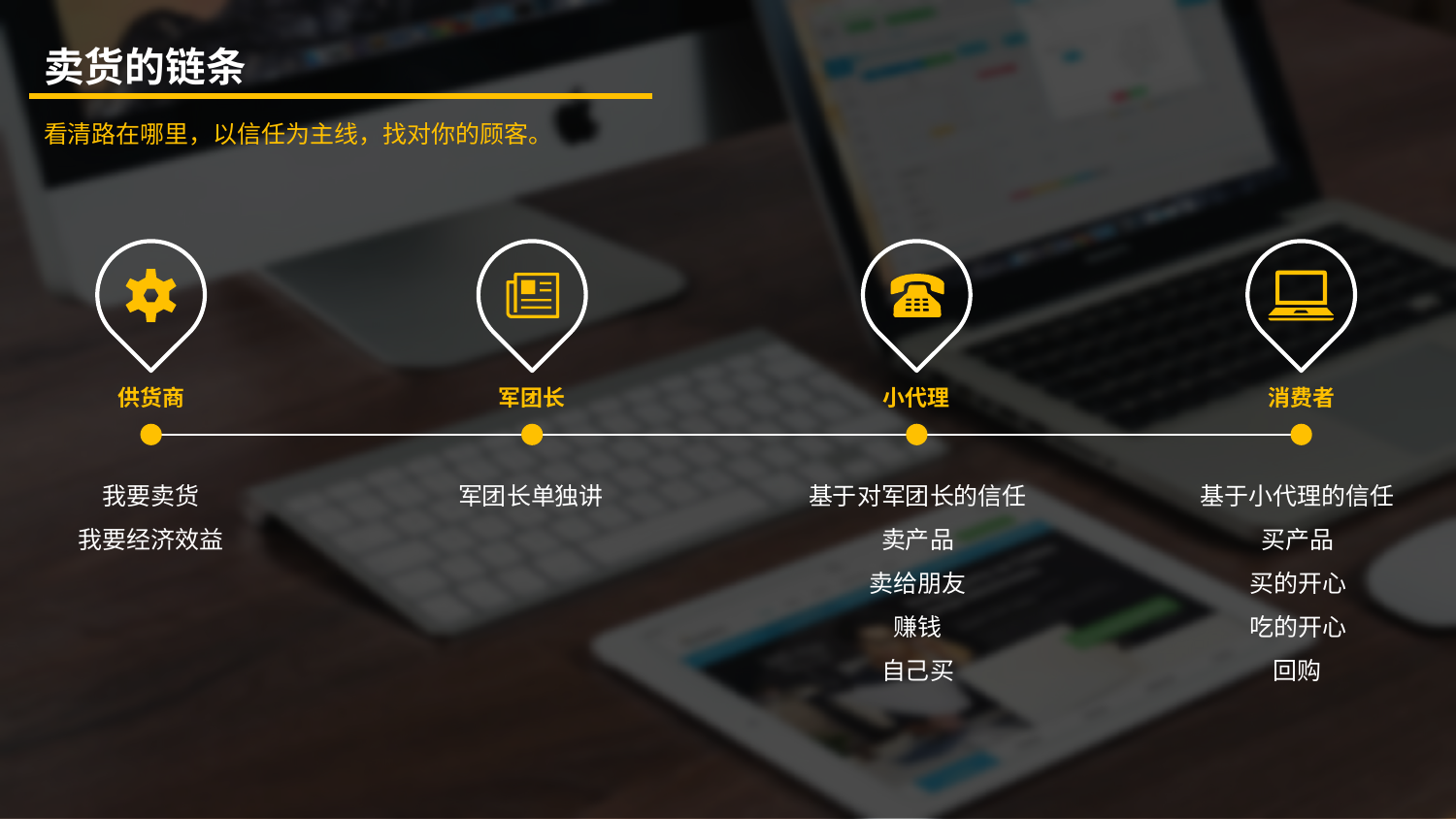

卖货的链条
看清路在哪里，以信任为主线，找对你的顾客。

供货商

军团长

小代理

消费者

我要卖货
我要经济效益
军团长单独讲
基于对军团长的信任
卖产品
卖给朋友
赚钱
自己买
基于小代理的信任
买产品
买的开心
吃的开心
回购